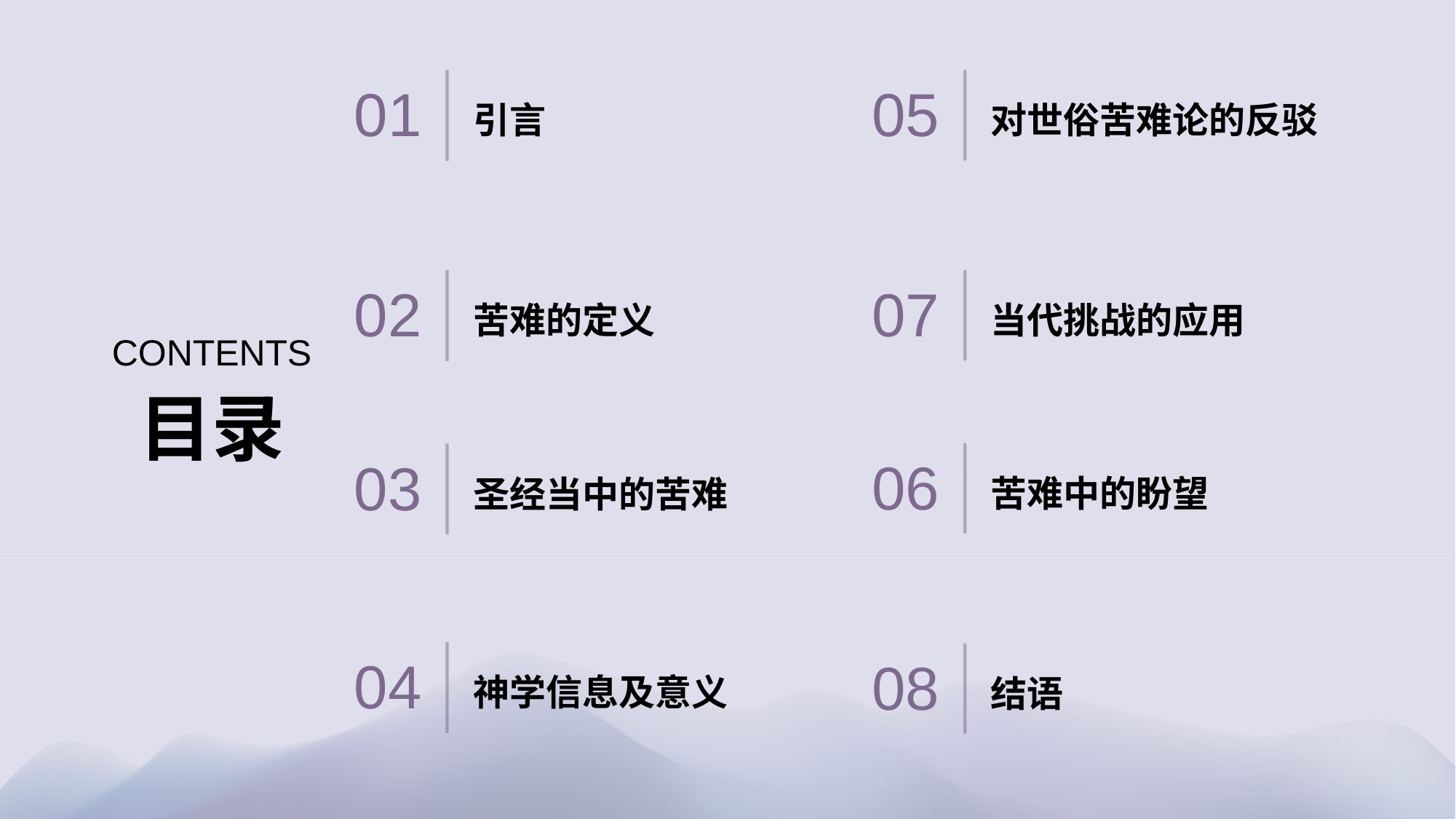

引言
对世俗苦难论的反驳

01
05
苦难的定义
当代挑战的应用

02
07
CONTENTS
目录
苦难中的盼望
圣经当中的苦难

06
03
神学信息及意义
结语

04
08